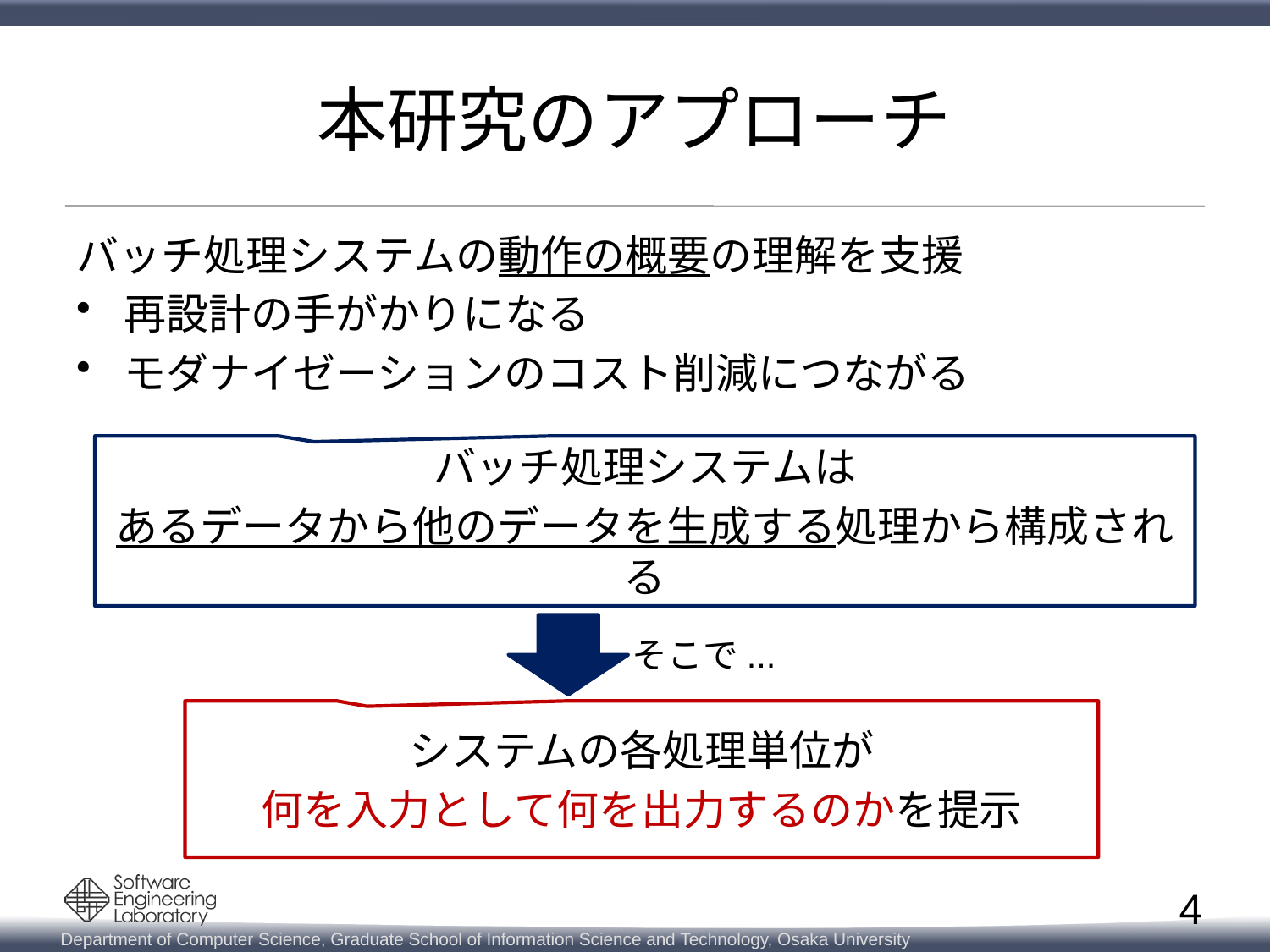

# 本研究のアプローチ
バッチ処理システムの動作の概要の理解を支援
再設計の手がかりになる
モダナイゼーションのコスト削減につながる

バッチ処理システムは
あるデータから他のデータを生成する処理から構成される

そこで...
システムの各処理単位が
何を入力として何を出力するのかを提示
4